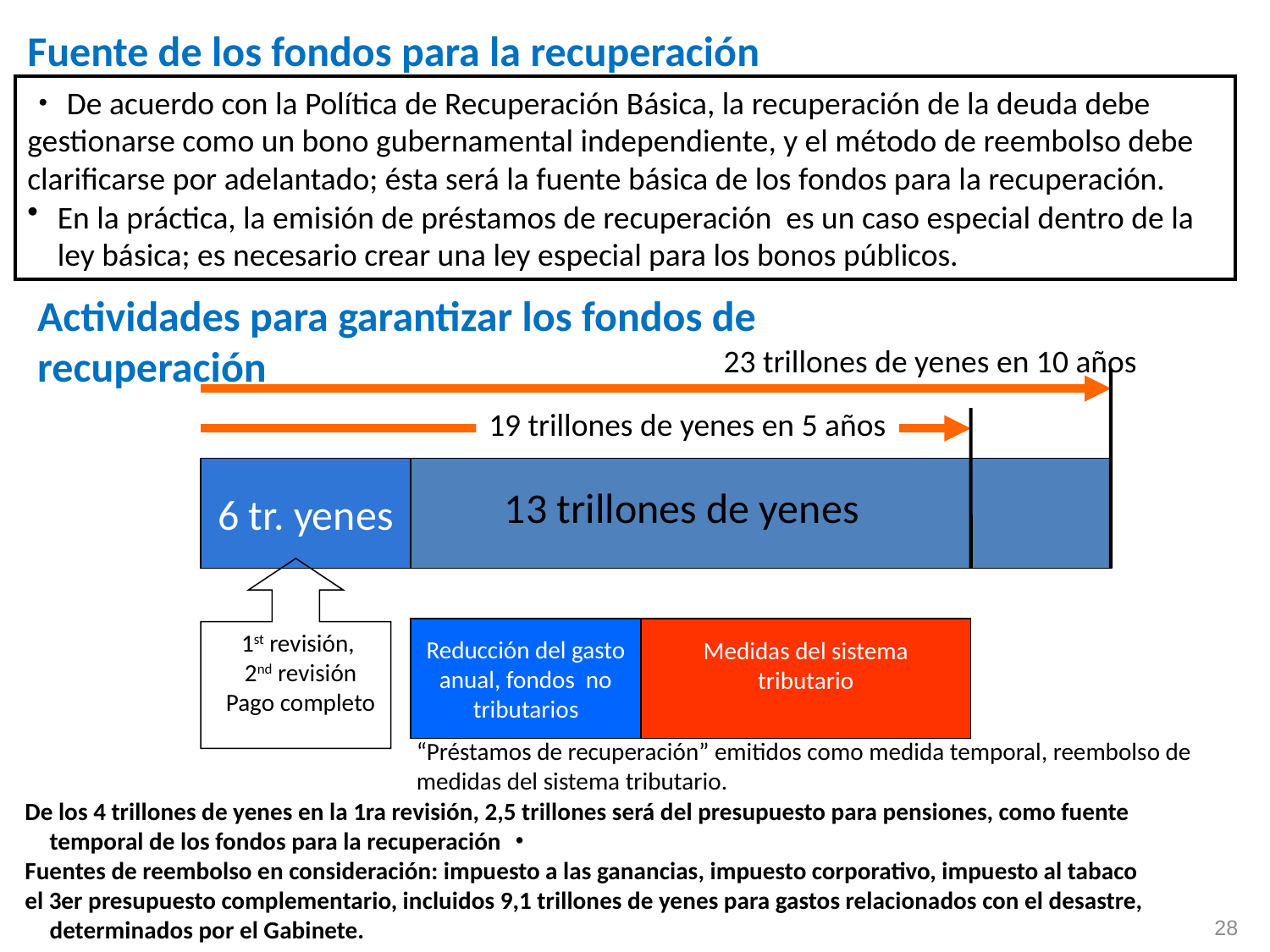

Fuente de los fondos para la recuperación
・De acuerdo con la Política de Recuperación Básica, la recuperación de la deuda debe gestionarse como un bono gubernamental independiente, y el método de reembolso debe clarificarse por adelantado; ésta será la fuente básica de los fondos para la recuperación.
En la práctica, la emisión de préstamos de recuperación  es un caso especial dentro de la ley básica; es necesario crear una ley especial para los bonos públicos.
Actividades para garantizar los fondos de recuperación
23 trillones de yenes en 10 años

19 trillones de yenes en 5 años

6 tr. yenes
13 trillones de yenes

Reducción del gasto anual, fondos  no tributarios
1st revisión,
2nd revisión
Pago completo
Medidas del sistema tributario
“Préstamos de recuperación” emitidos como medida temporal, reembolso de medidas del sistema tributario.
De los 4 trillones de yenes en la 1ra revisión, 2,5 trillones será del presupuesto para pensiones, como fuente temporal de los fondos para la recuperación・
Fuentes de reembolso en consideración: impuesto a las ganancias, impuesto corporativo, impuesto al tabaco
el 3er presupuesto complementario, incluidos 9,1 trillones de yenes para gastos relacionados con el desastre, determinados por el Gabinete.
28